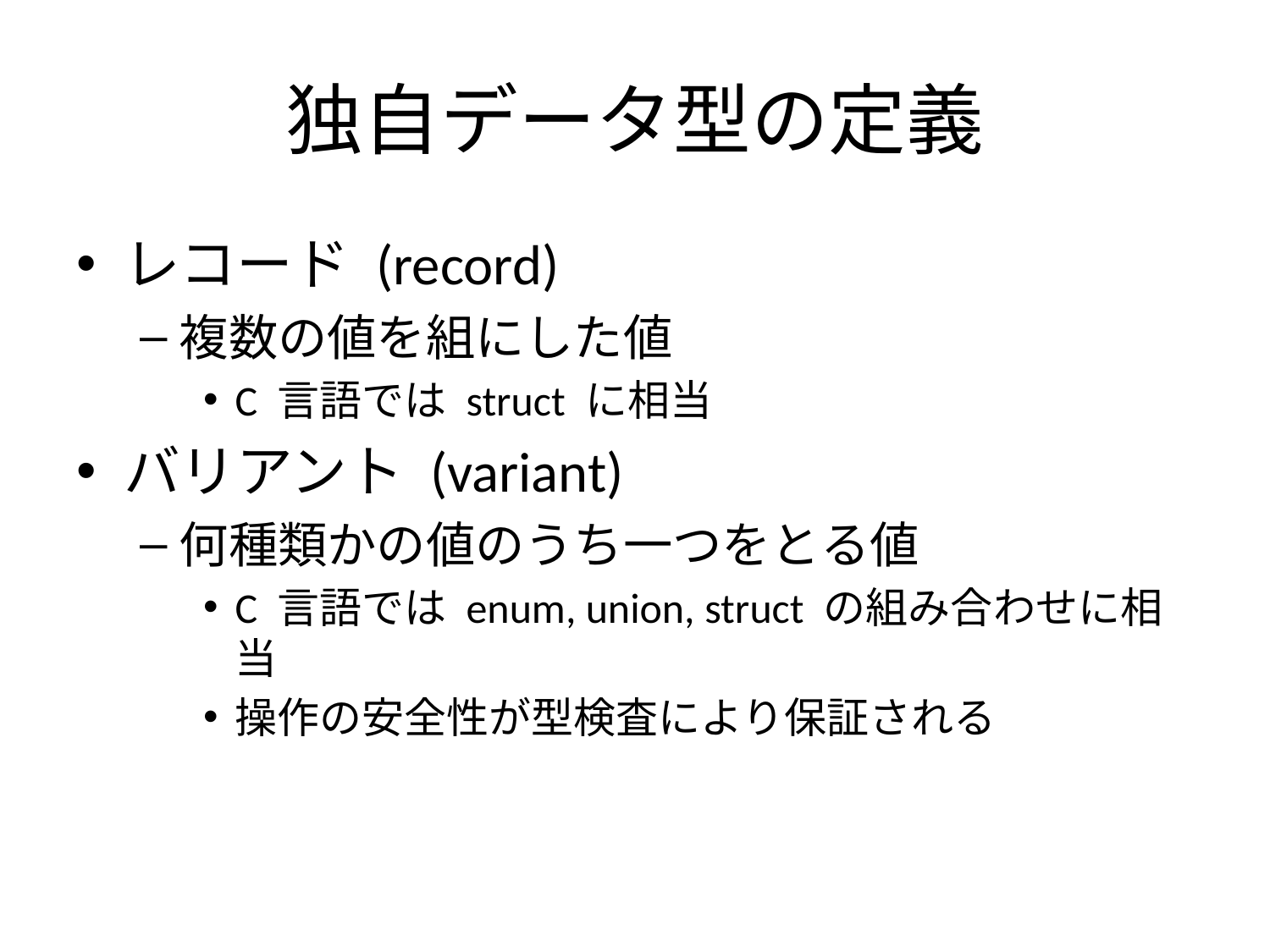

# 独自データ型の定義
レコード (record)
複数の値を組にした値
C 言語では struct に相当
バリアント (variant)
何種類かの値のうち一つをとる値
C 言語では enum, union, struct の組み合わせに相当
操作の安全性が型検査により保証される